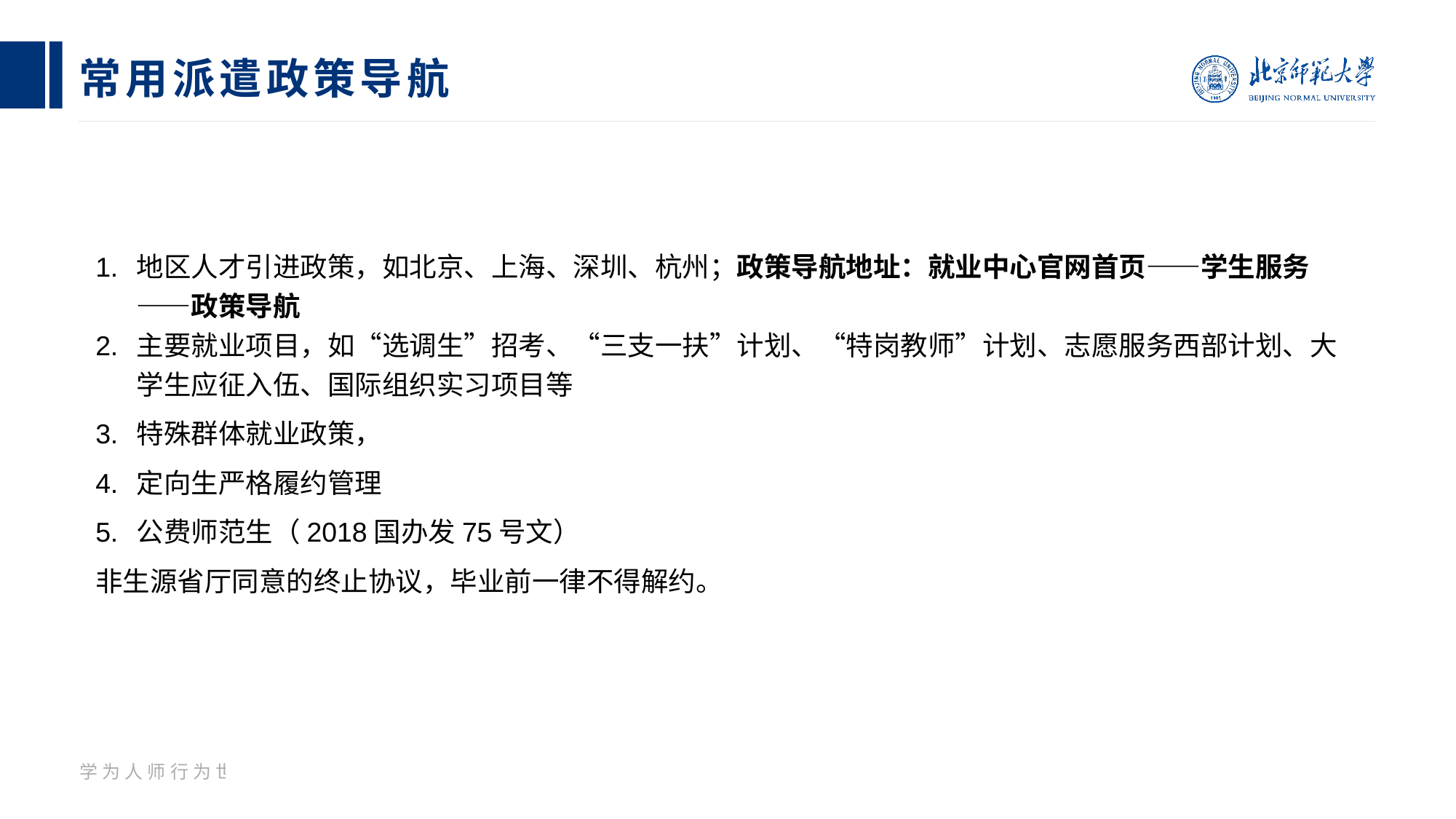

# 常用派遣政策导航
地区人才引进政策，如北京、上海、深圳、杭州；政策导航地址：就业中心官网首页——学生服务——政策导航
主要就业项目，如“选调生”招考、“三支一扶”计划、“特岗教师”计划、志愿服务西部计划、大学生应征入伍、国际组织实习项目等
特殊群体就业政策，
定向生严格履约管理
公费师范生（2018国办发75号文）
非生源省厅同意的终止协议，毕业前一律不得解约。